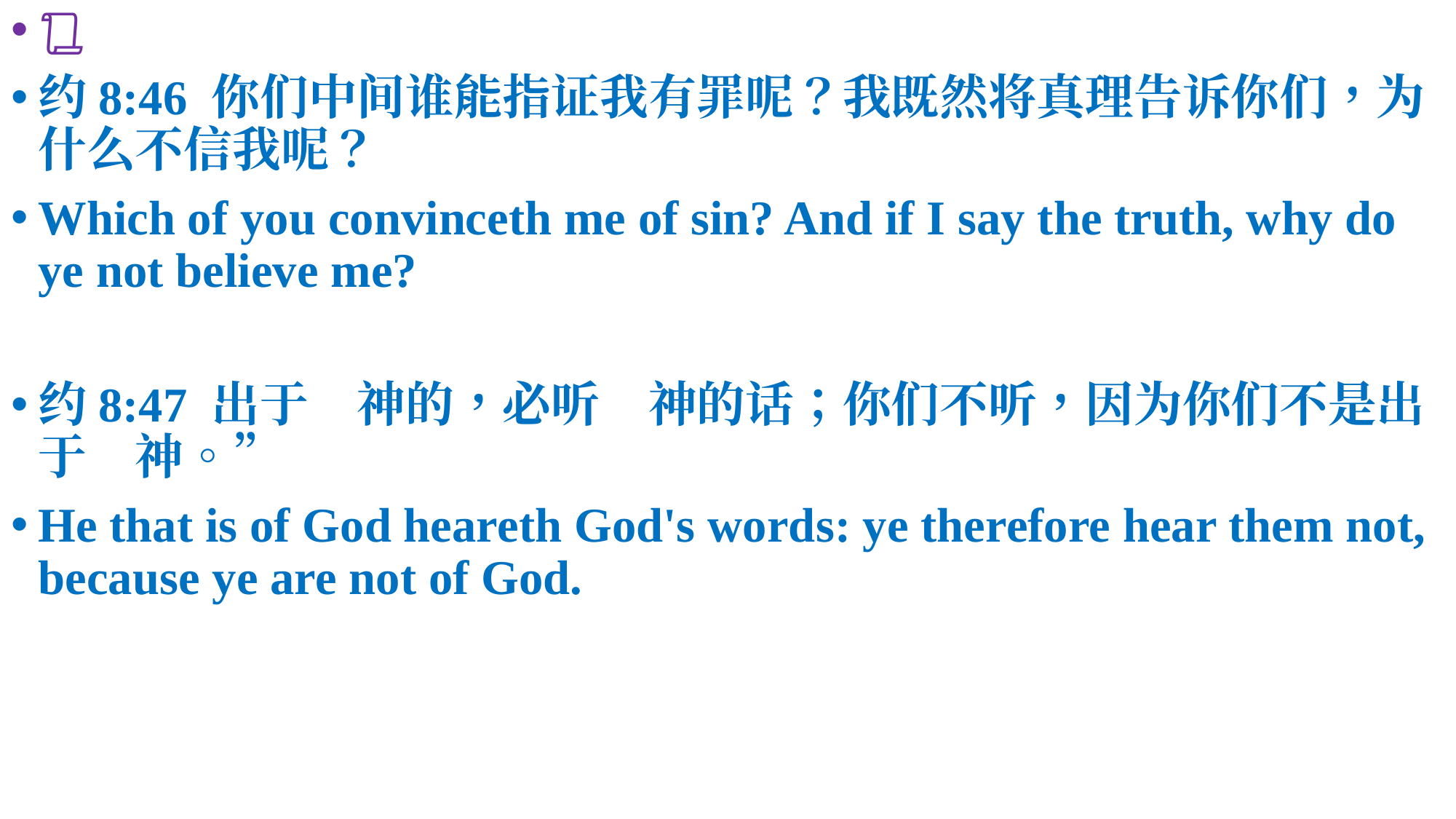

📜
约8:46 你们中间谁能指证我有罪呢？我既然将真理告诉你们，为什么不信我呢？
Which of you convinceth me of sin? And if I say the truth, why do ye not believe me?

约8:47 出于　神的，必听　神的话；你们不听，因为你们不是出于　神。”
He that is of God heareth God's words: ye therefore hear them not, because ye are not of God.